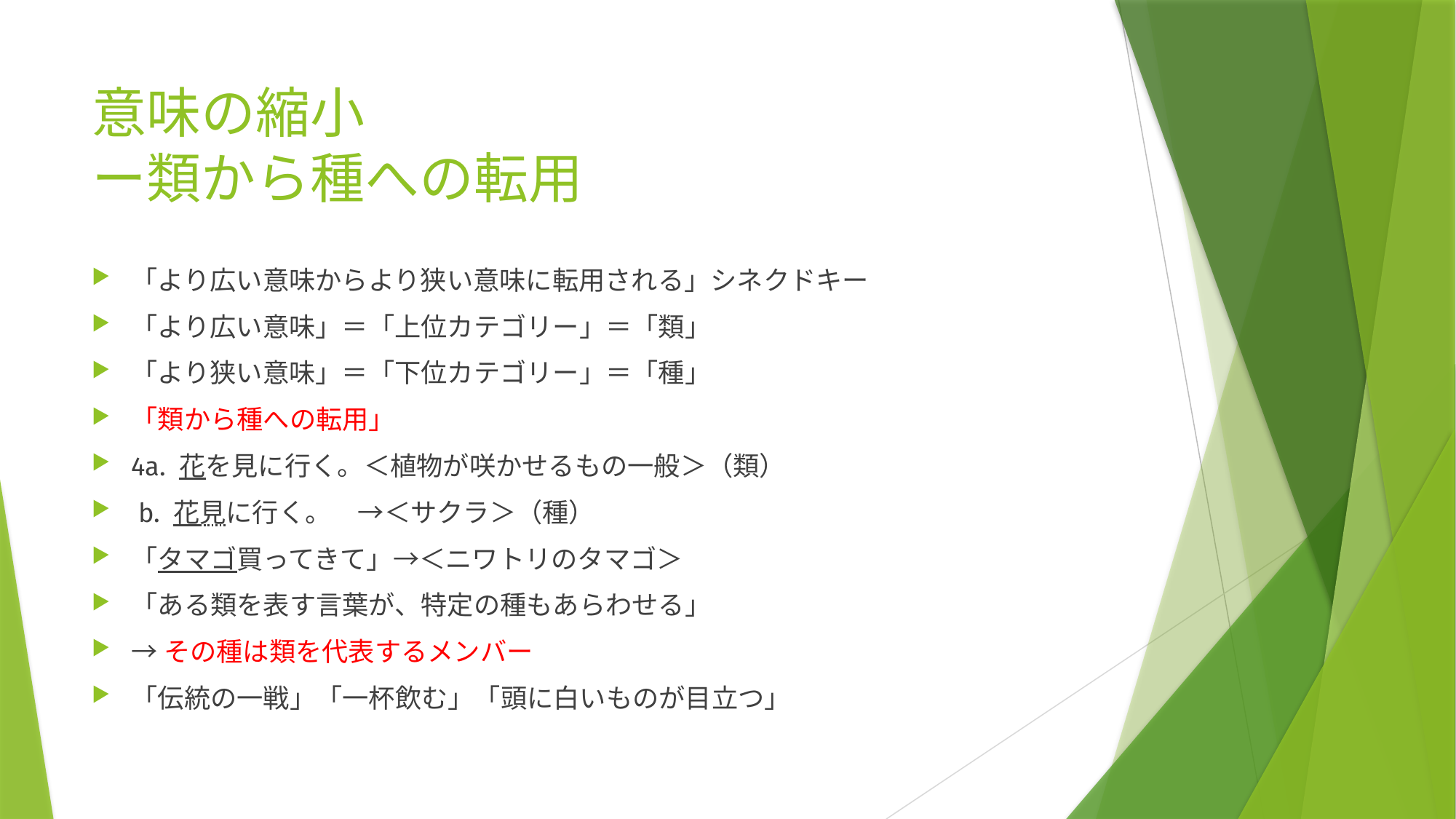

# 意味の縮小 ー類から種への転用
「より広い意味からより狭い意味に転用される」シネクドキー
「より広い意味」＝「上位カテゴリー」＝「類」
「より狭い意味」＝「下位カテゴリー」＝「種」
「類から種への転用」
4a. 花を見に行く。＜植物が咲かせるもの一般＞（類）
 b. 花見に行く。　→＜サクラ＞（種）
「タマゴ買ってきて」→＜ニワトリのタマゴ＞
「ある類を表す言葉が、特定の種もあらわせる」
→その種は類を代表するメンバー
「伝統の一戦」「一杯飲む」「頭に白いものが目立つ」